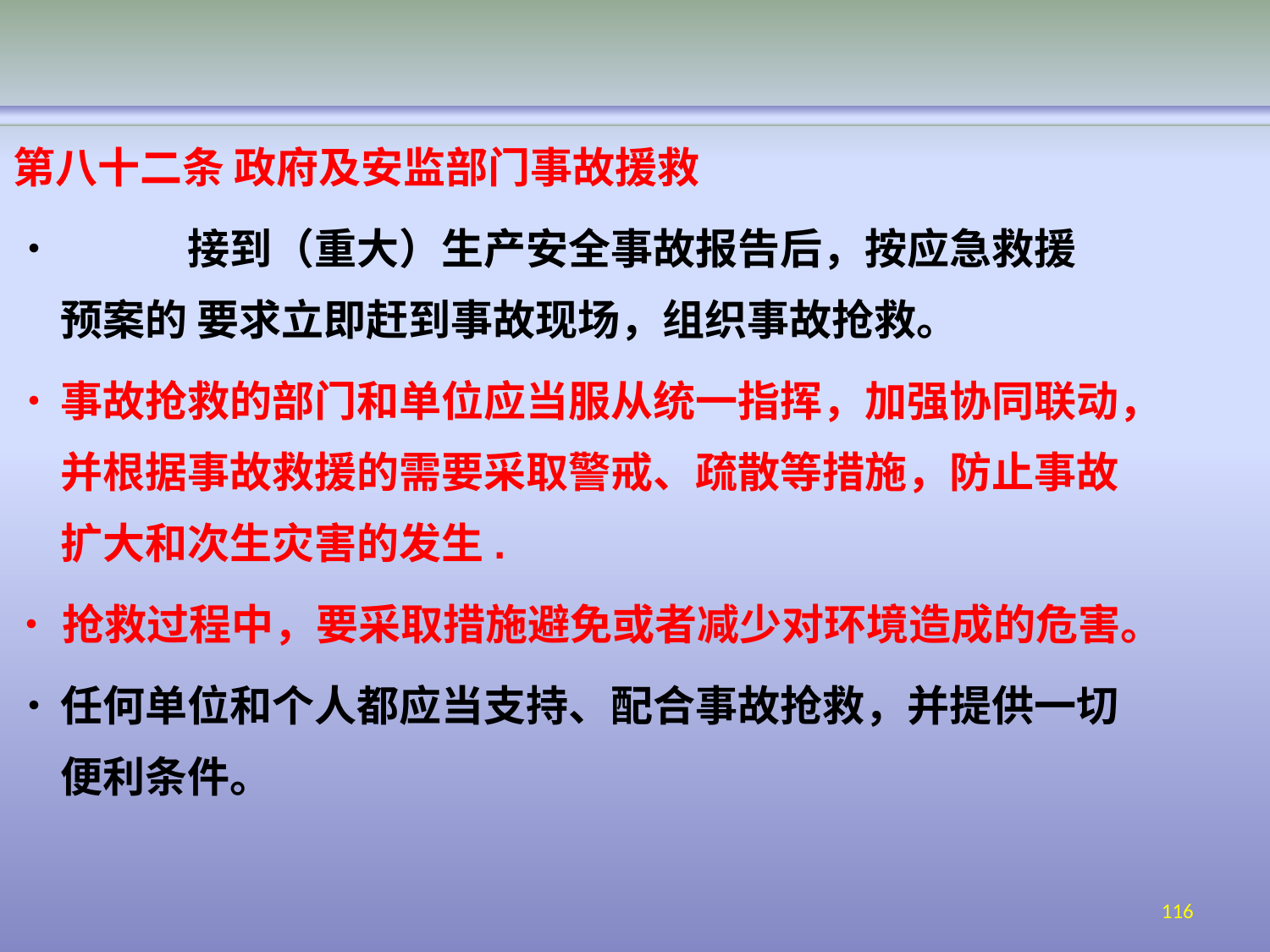

第八十二条 政府及安监部门事故援救
•		接到（重大）生产安全事故报告后，按应急救援预案的 要求立即赶到事故现场，组织事故抢救。
•	事故抢救的部门和单位应当服从统一指挥，加强协同联动， 并根据事故救援的需要采取警戒、疏散等措施，防止事故 扩大和次生灾害的发生.
•	抢救过程中，要采取措施避免或者减少对环境造成的危害。
•	任何单位和个人都应当支持、配合事故抢救，并提供一切 便利条件。
116